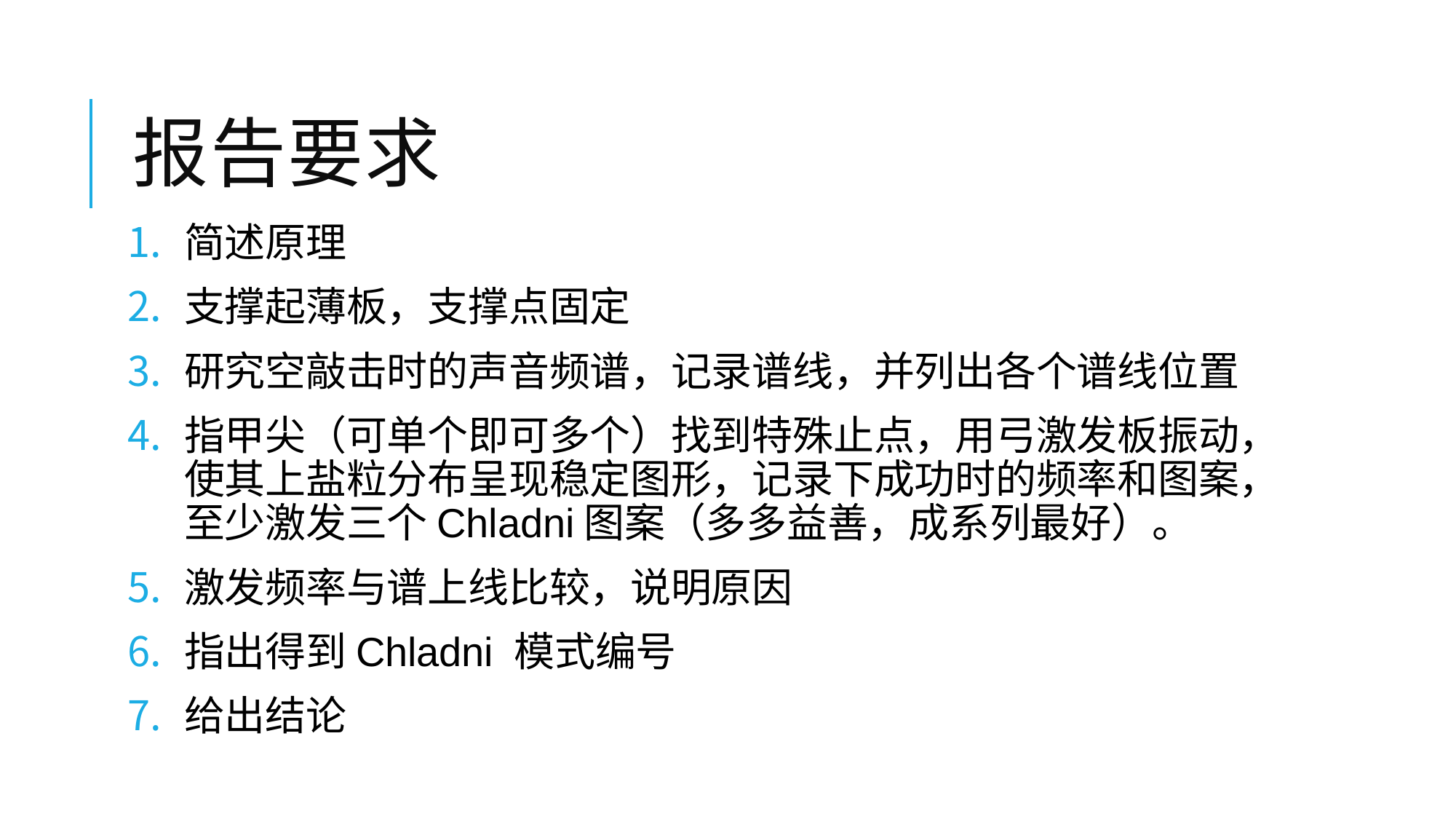

# 报告要求
简述原理
支撑起薄板，支撑点固定
研究空敲击时的声音频谱，记录谱线，并列出各个谱线位置
指甲尖（可单个即可多个）找到特殊止点，用弓激发板振动，使其上盐粒分布呈现稳定图形，记录下成功时的频率和图案，至少激发三个Chladni图案（多多益善，成系列最好）。
激发频率与谱上线比较，说明原因
指出得到Chladni 模式编号
给出结论